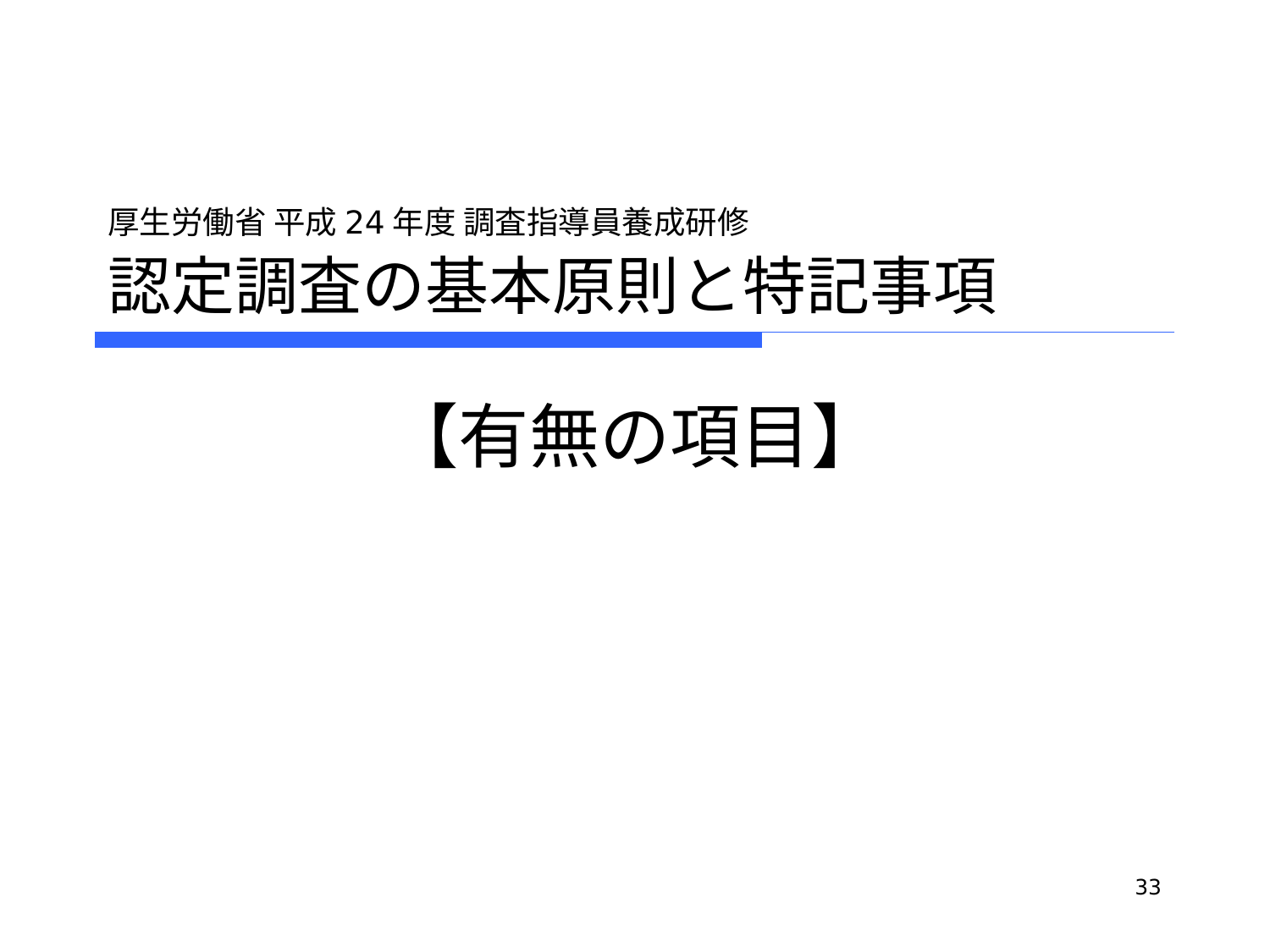

# 認定調査の基本原則と特記事項
厚生労働省 平成24年度 調査指導員養成研修
【有無の項目】
33